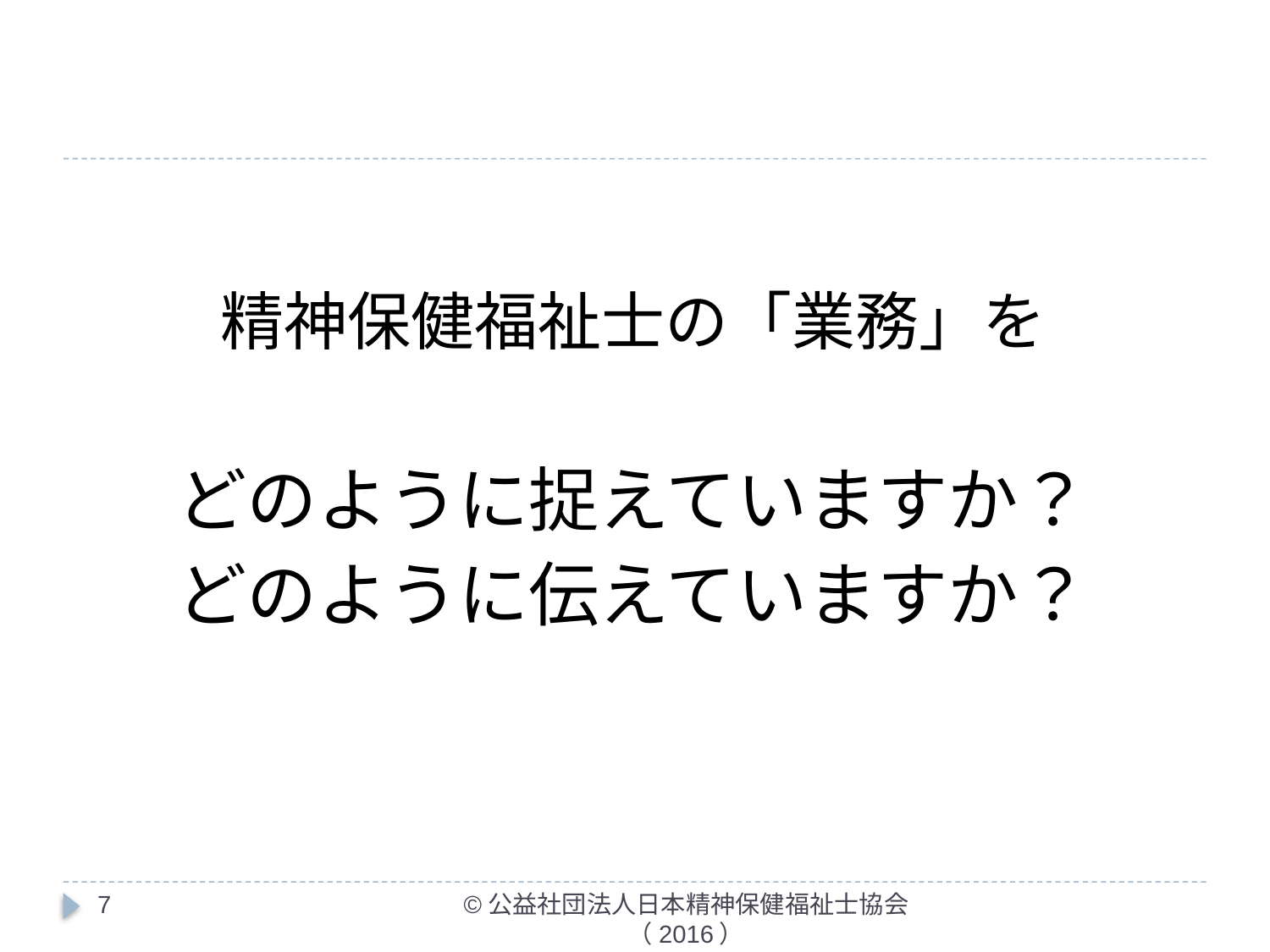

#
精神保健福祉士の「業務」を

どのように捉えていますか？
どのように伝えていますか？
7
©公益社団法人日本精神保健福祉士協会（2016）